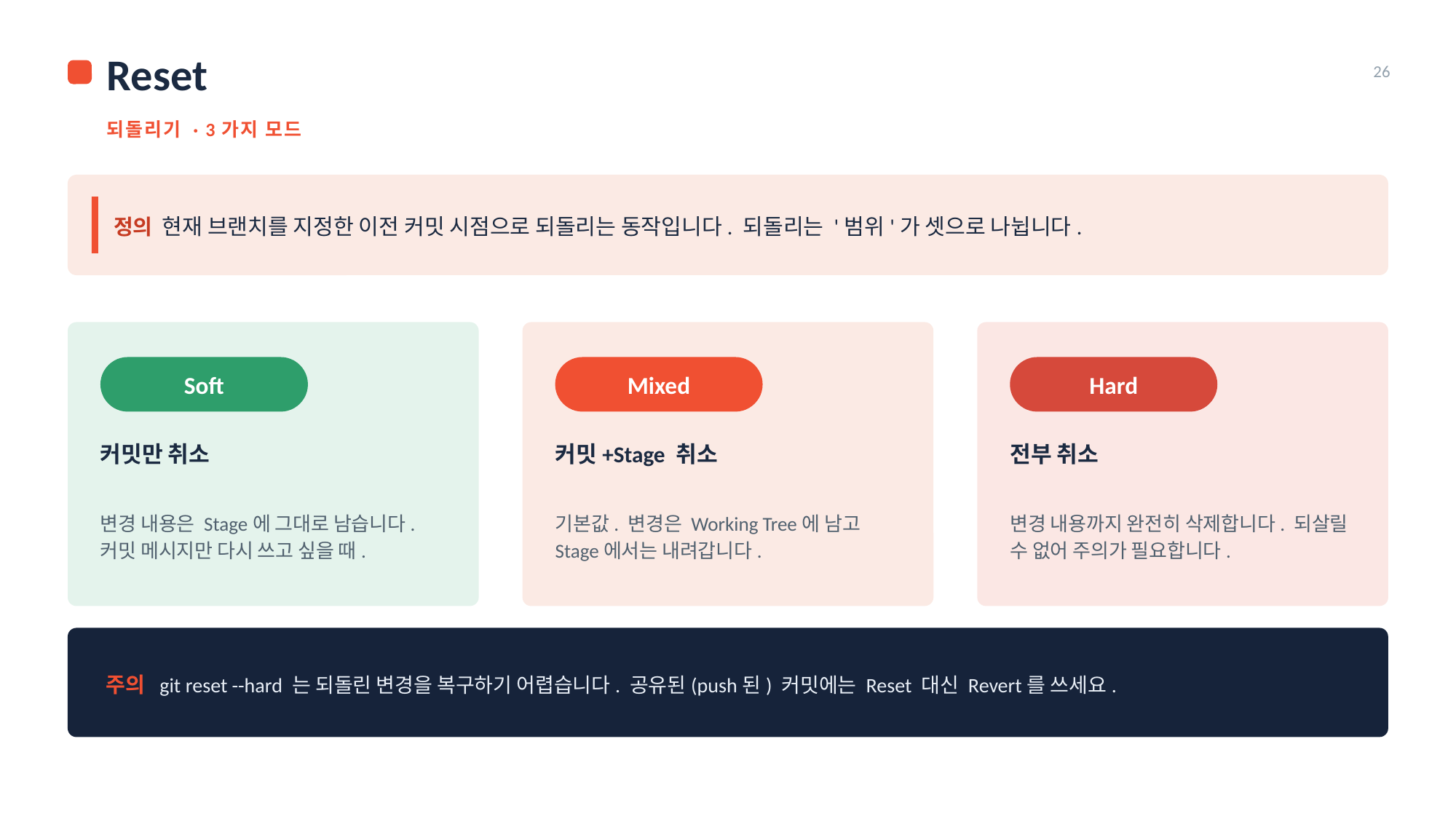

Reset
26

되돌리기 · 3가지 모드

정의  현재 브랜치를 지정한 이전 커밋 시점으로 되돌리는 동작입니다. 되돌리는 '범위'가 셋으로 나뉩니다.

Soft

Mixed

Hard
커밋만 취소
커밋+Stage 취소
전부 취소
변경 내용은 Stage에 그대로 남습니다. 커밋 메시지만 다시 쓰고 싶을 때.
기본값. 변경은 Working Tree에 남고 Stage에서는 내려갑니다.
변경 내용까지 완전히 삭제합니다. 되살릴 수 없어 주의가 필요합니다.

주의  git reset --hard 는 되돌린 변경을 복구하기 어렵습니다. 공유된(push된) 커밋에는 Reset 대신 Revert를 쓰세요.